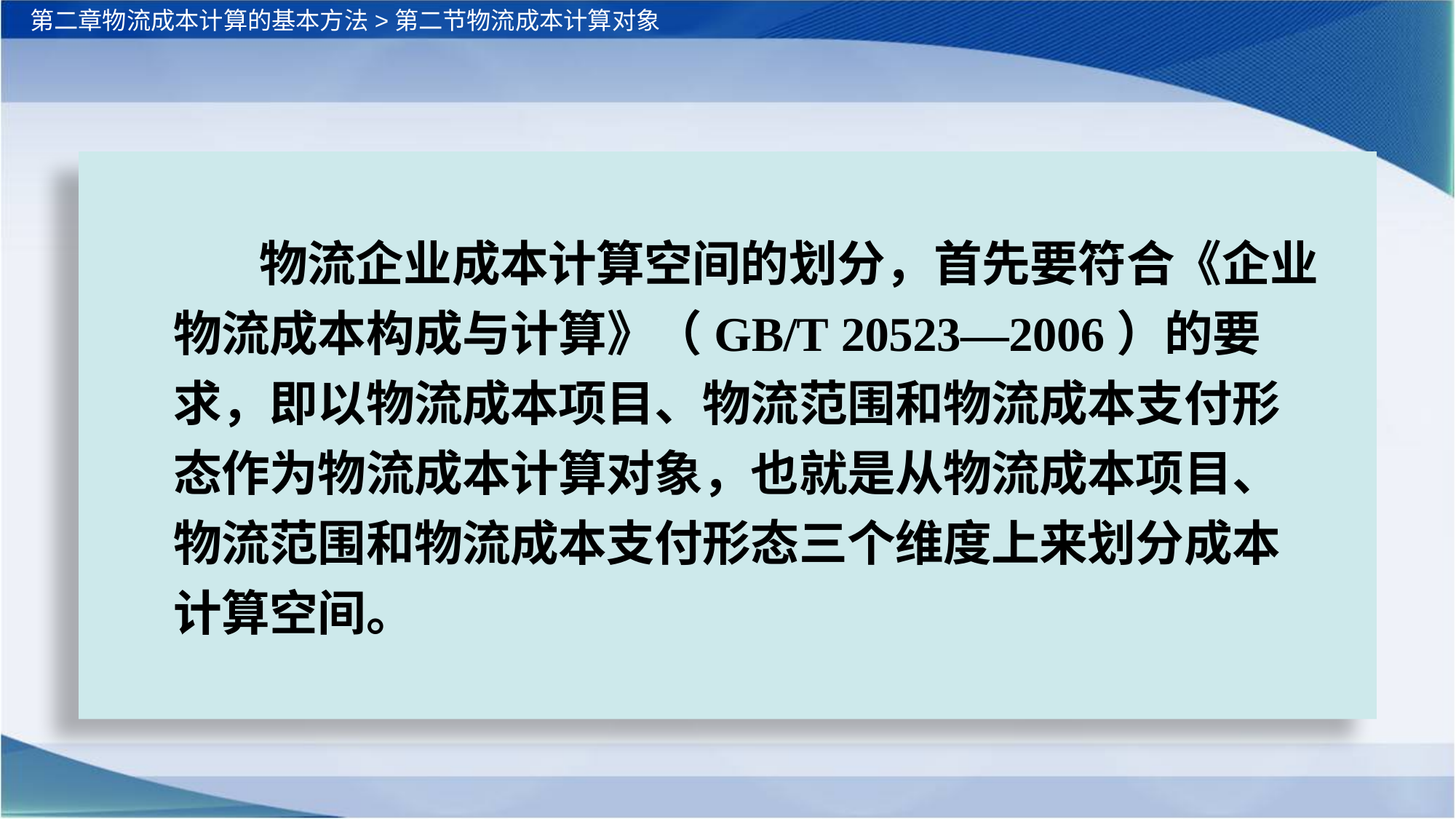

第二章物流成本计算的基本方法>第二节物流成本计算对象
物流企业成本计算空间的划分，首先要符合《企业物流成本构成与计算》（GB/T 20523—2006）的要求，即以物流成本项目、物流范围和物流成本支付形态作为物流成本计算对象，也就是从物流成本项目、物流范围和物流成本支付形态三个维度上来划分成本计算空间。